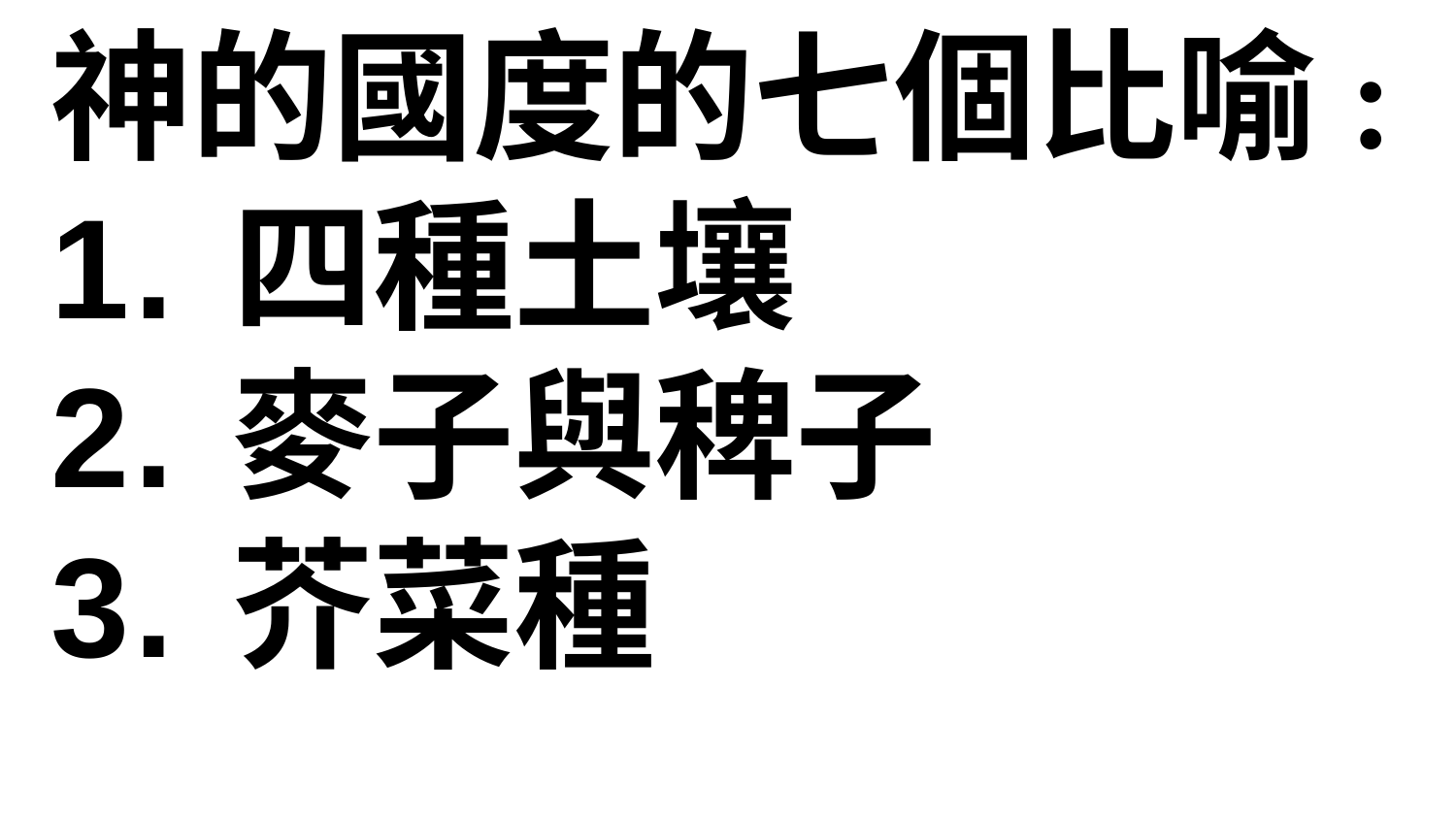

神的國度的七個比喻:
四種土壤
麥子與稗子
芥菜種

麵酵
田裡的寶藏
珍貴的珍珠
好魚及壞魚